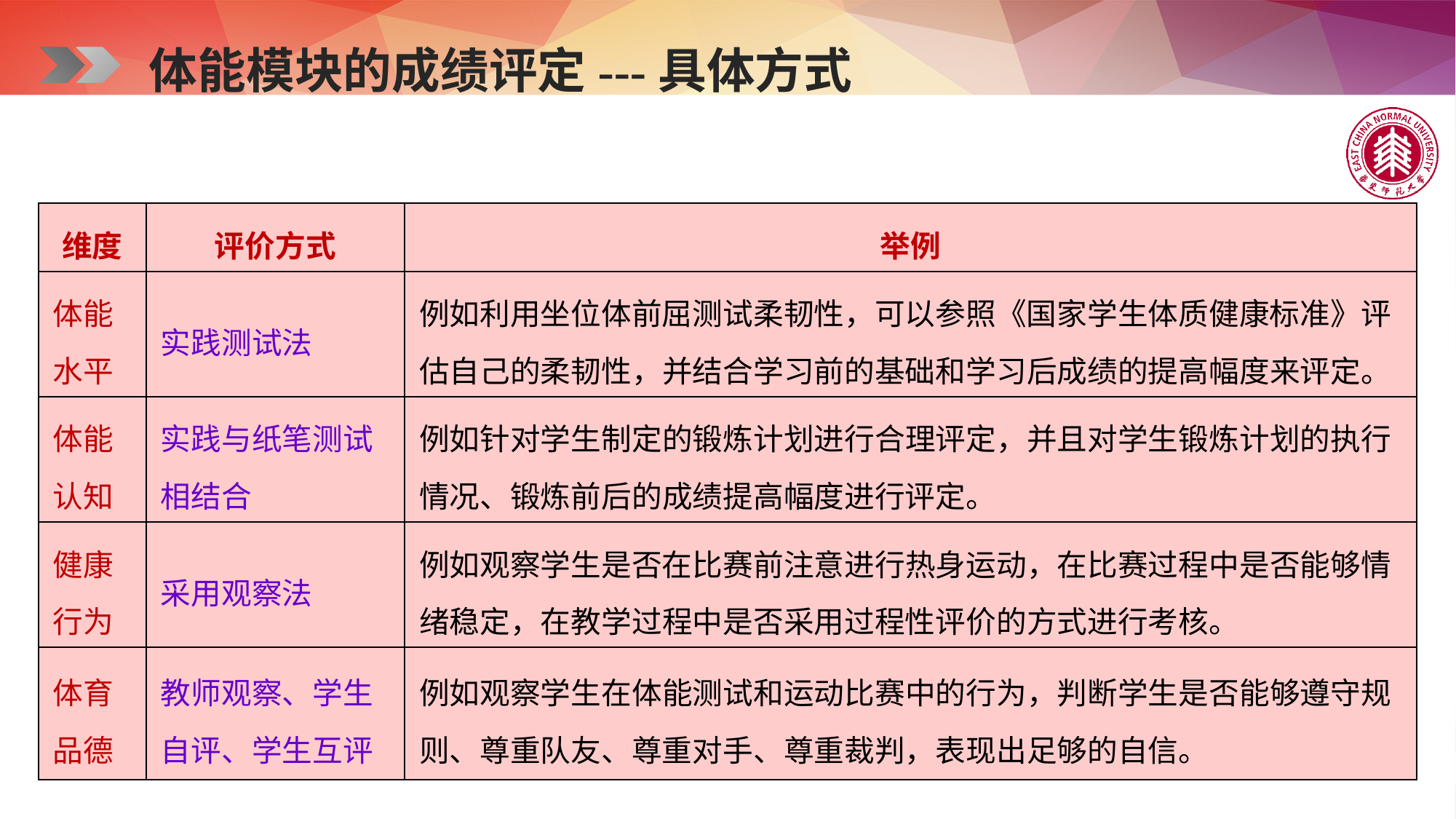

体能模块的成绩评定---具体方式
| 维度 | 评价方式 | 举例 |
| --- | --- | --- |
| 体能水平 | 实践测试法 | 例如利用坐位体前屈测试柔韧性，可以参照《国家学生体质健康标准》评估自己的柔韧性，并结合学习前的基础和学习后成绩的提高幅度来评定。 |
| 体能认知 | 实践与纸笔测试相结合 | 例如针对学生制定的锻炼计划进行合理评定，并且对学生锻炼计划的执行情况、锻炼前后的成绩提高幅度进行评定。 |
| 健康行为 | 采用观察法 | 例如观察学生是否在比赛前注意进行热身运动，在比赛过程中是否能够情绪稳定，在教学过程中是否采用过程性评价的方式进行考核。 |
| 体育品德 | 教师观察、学生自评、学生互评 | 例如观察学生在体能测试和运动比赛中的行为，判断学生是否能够遵守规则、尊重队友、尊重对手、尊重裁判，表现出足够的自信。 |